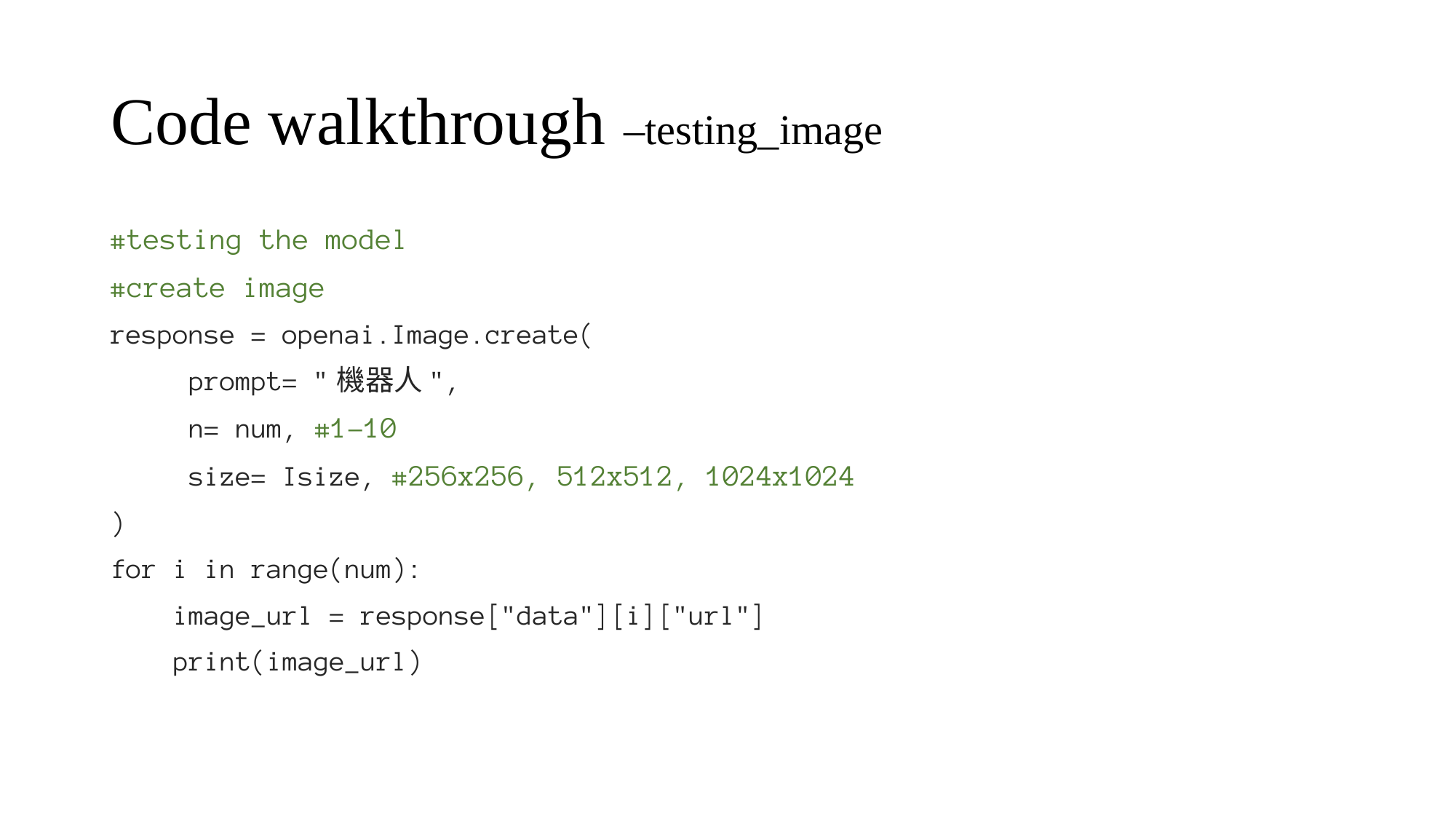

# Code walkthrough –testing_image
#testing the model
#create image
response = openai.Image.create(
     prompt= "機器人",
     n= num, #1-10
     size= Isize, #256x256, 512x512, 1024x1024
)
for i in range(num):
    image_url = response["data"][i]["url"]
    print(image_url)